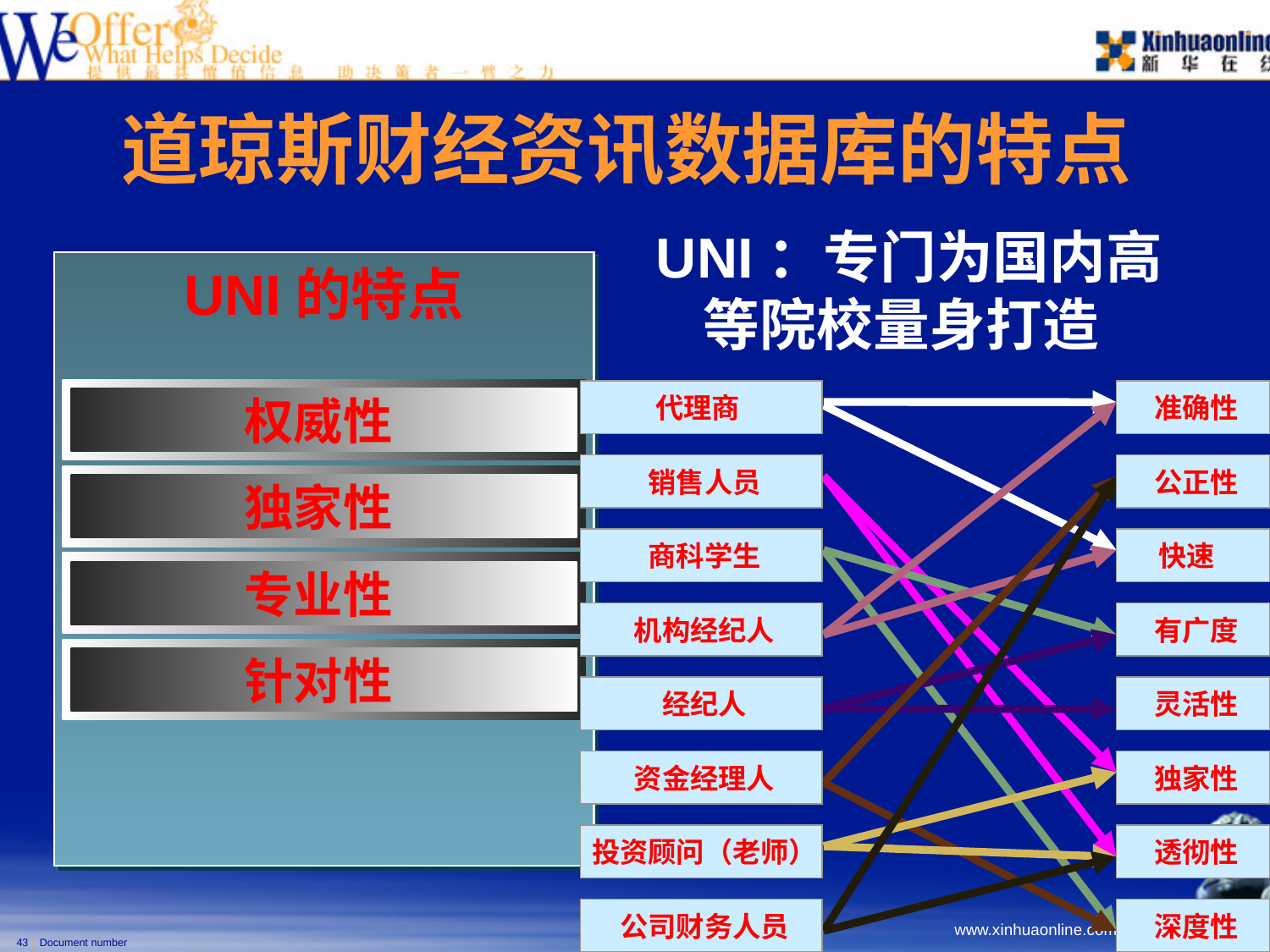

道琼斯财经资讯数据库的特点
UNI：专门为国内高等院校量身打造

UNI的特点

权威性
代理商
 准确性

 销售人员
 公正性

独家性

 商科学生
快速

专业性
 机构经纪人
 有广度

针对性
 经纪人
 灵活性

 资金经理人
 独家性

 投资顾问（老师）
 透彻性

 公司财务人员
 深度性
Document number
43